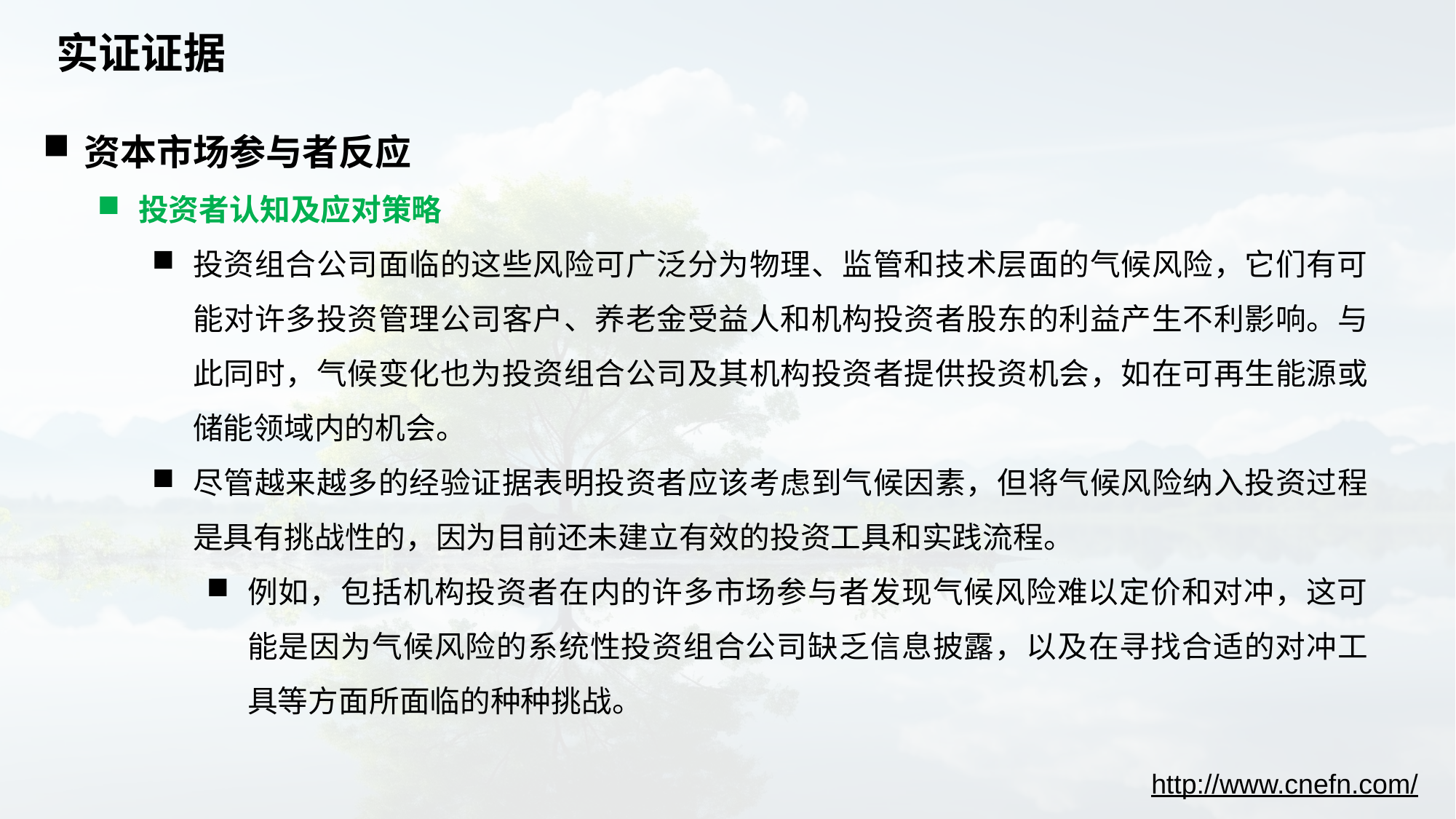

# 实证证据
资本市场参与者反应
投资者认知及应对策略
投资组合公司面临的这些风险可广泛分为物理、监管和技术层面的气候风险，它们有可能对许多投资管理公司客户、养老金受益人和机构投资者股东的利益产生不利影响。与此同时，气候变化也为投资组合公司及其机构投资者提供投资机会，如在可再生能源或储能领域内的机会。
尽管越来越多的经验证据表明投资者应该考虑到气候因素，但将气候风险纳入投资过程是具有挑战性的，因为目前还未建立有效的投资工具和实践流程。
例如，包括机构投资者在内的许多市场参与者发现气候风险难以定价和对冲，这可能是因为气候风险的系统性投资组合公司缺乏信息披露，以及在寻找合适的对冲工具等方面所面临的种种挑战。